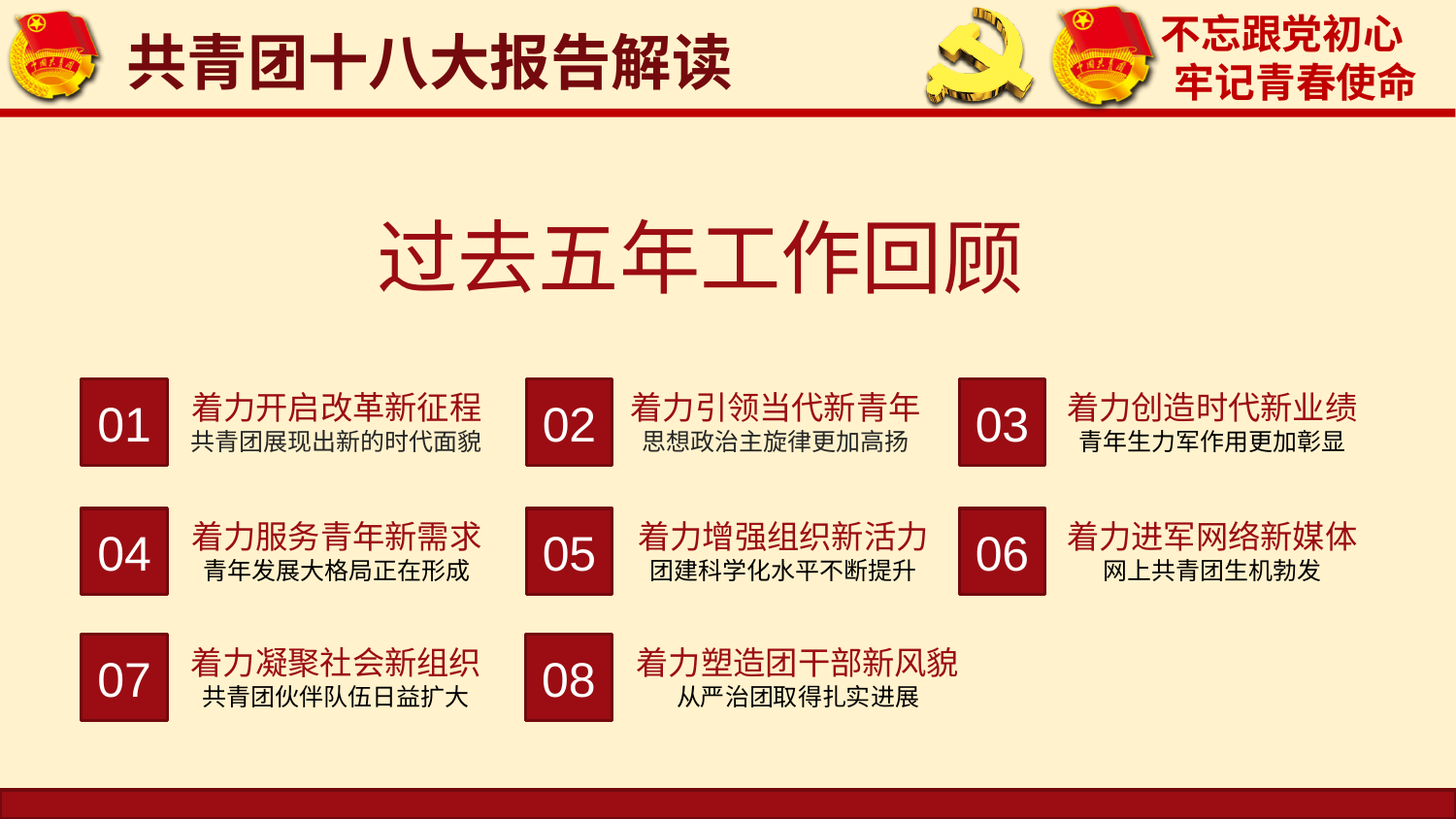

共青团十八大报告解读
过去五年工作回顾
01
着力开启改革新征程
共青团展现出新的时代面貌
02
着力引领当代新青年
思想政治主旋律更加高扬
03
着力创造时代新业绩
青年生力军作用更加彰显
04
着力服务青年新需求
青年发展大格局正在形成
05
着力增强组织新活力
团建科学化水平不断提升
06
着力进军网络新媒体
网上共青团生机勃发
07
着力凝聚社会新组织
共青团伙伴队伍日益扩大
08
着力塑造团干部新风貌
从严治团取得扎实进展